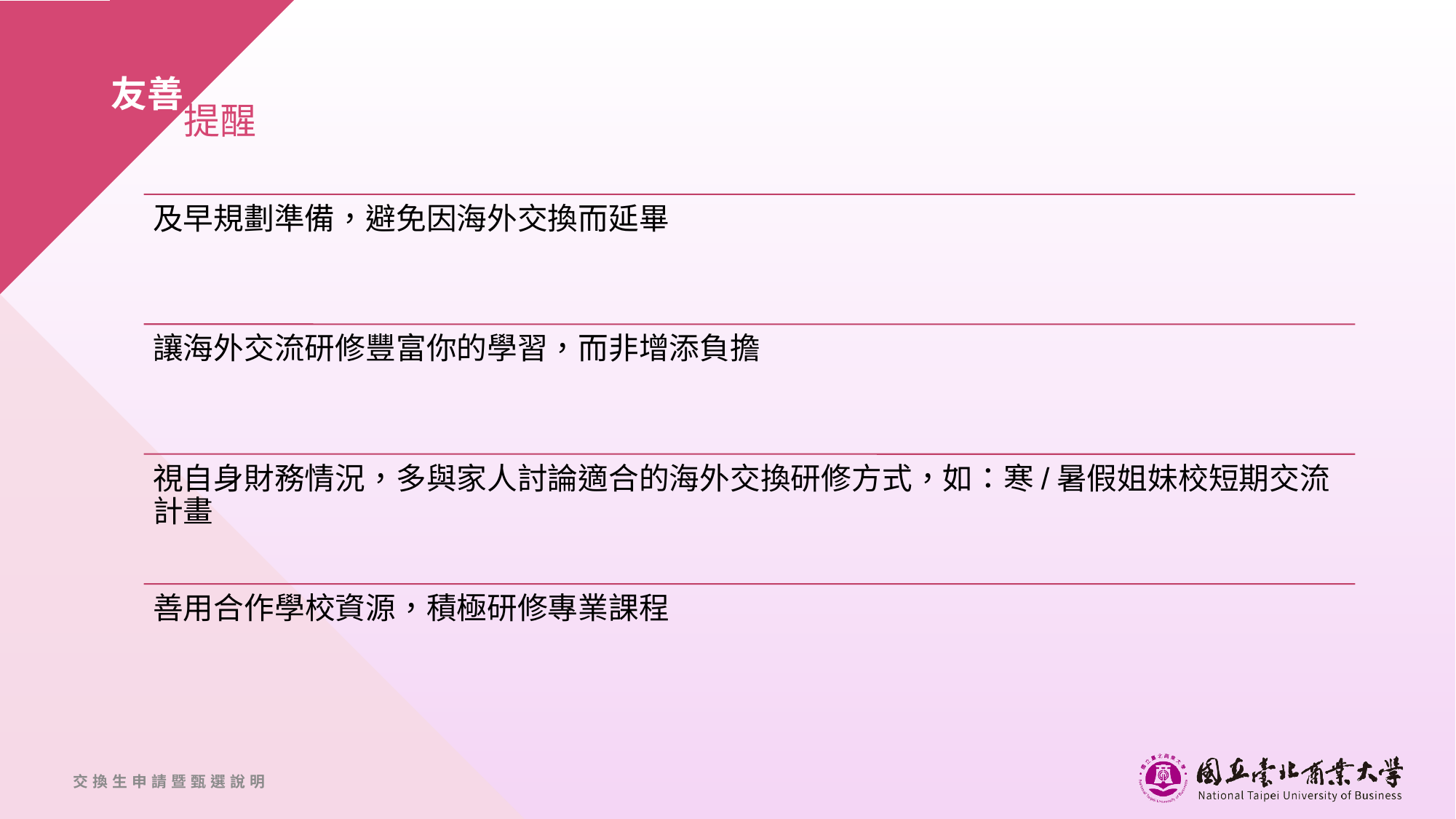

友善
　　提醒
及早規劃準備，避免因海外交換而延畢
讓海外交流研修豐富你的學習，而非增添負擔
視自身財務情況，多與家人討論適合的海外交換研修方式，如：寒/暑假姐妹校短期交流計畫
善用合作學校資源，積極研修專業課程
交換生申請暨甄選說明